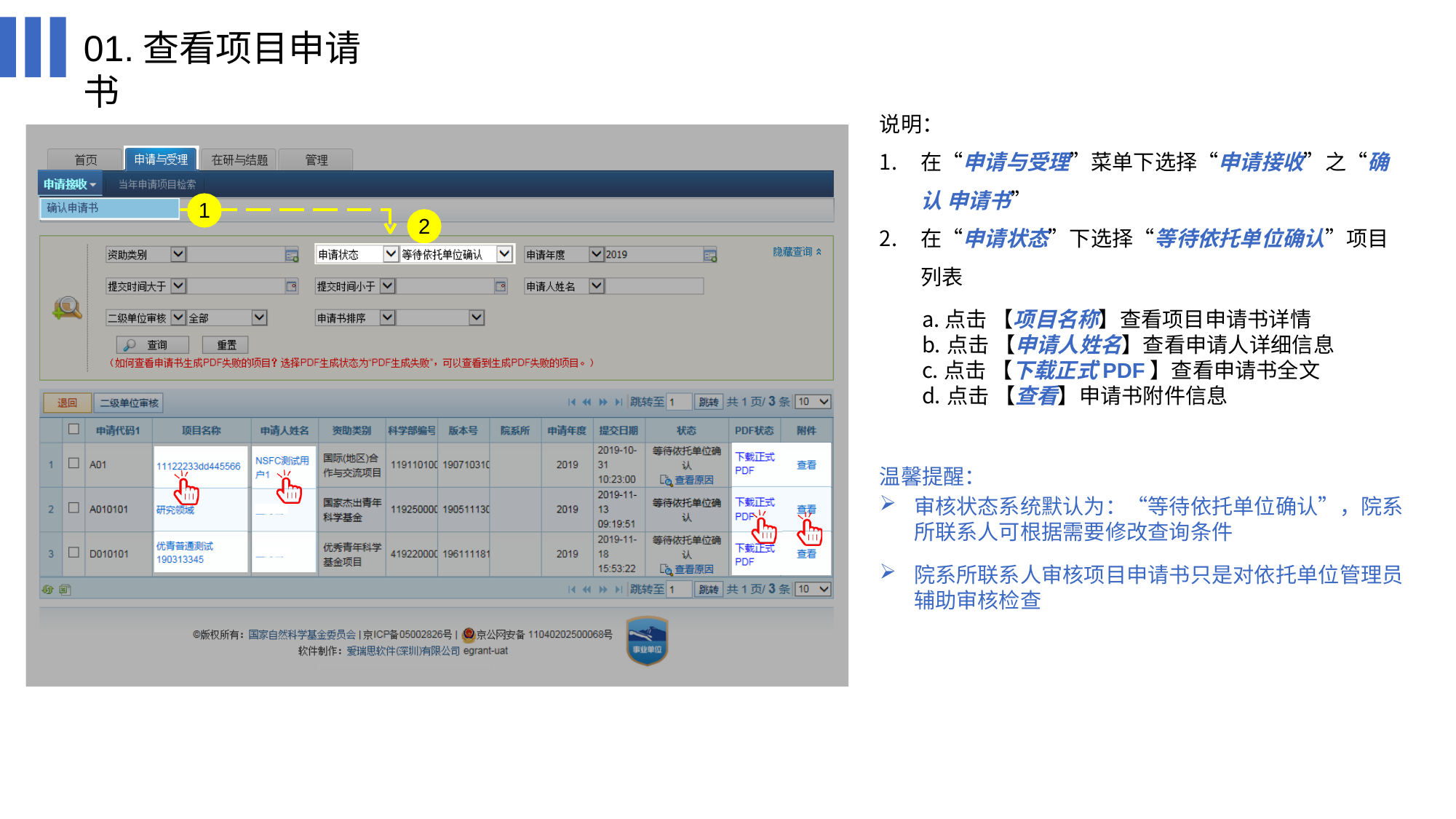

# 01.查看项目申请书
说明：
在“申请与受理”菜单下选择“申请接收”之“确认 申请书”
在“申请状态”下选择“等待依托单位确认”项目 列表
点击 【项目名称】查看项目申请书详情
点击 【申请人姓名】查看申请人详细信息
点击 【下载正式PDF】查看申请书全文
点击 【查看】申请书附件信息

1

2

温馨提醒：
审核状态系统默认为：“等待依托单位确认”，院系 所联系人可根据需要修改查询条件
院系所联系人审核项目申请书只是对依托单位管理员 辅助审核检查